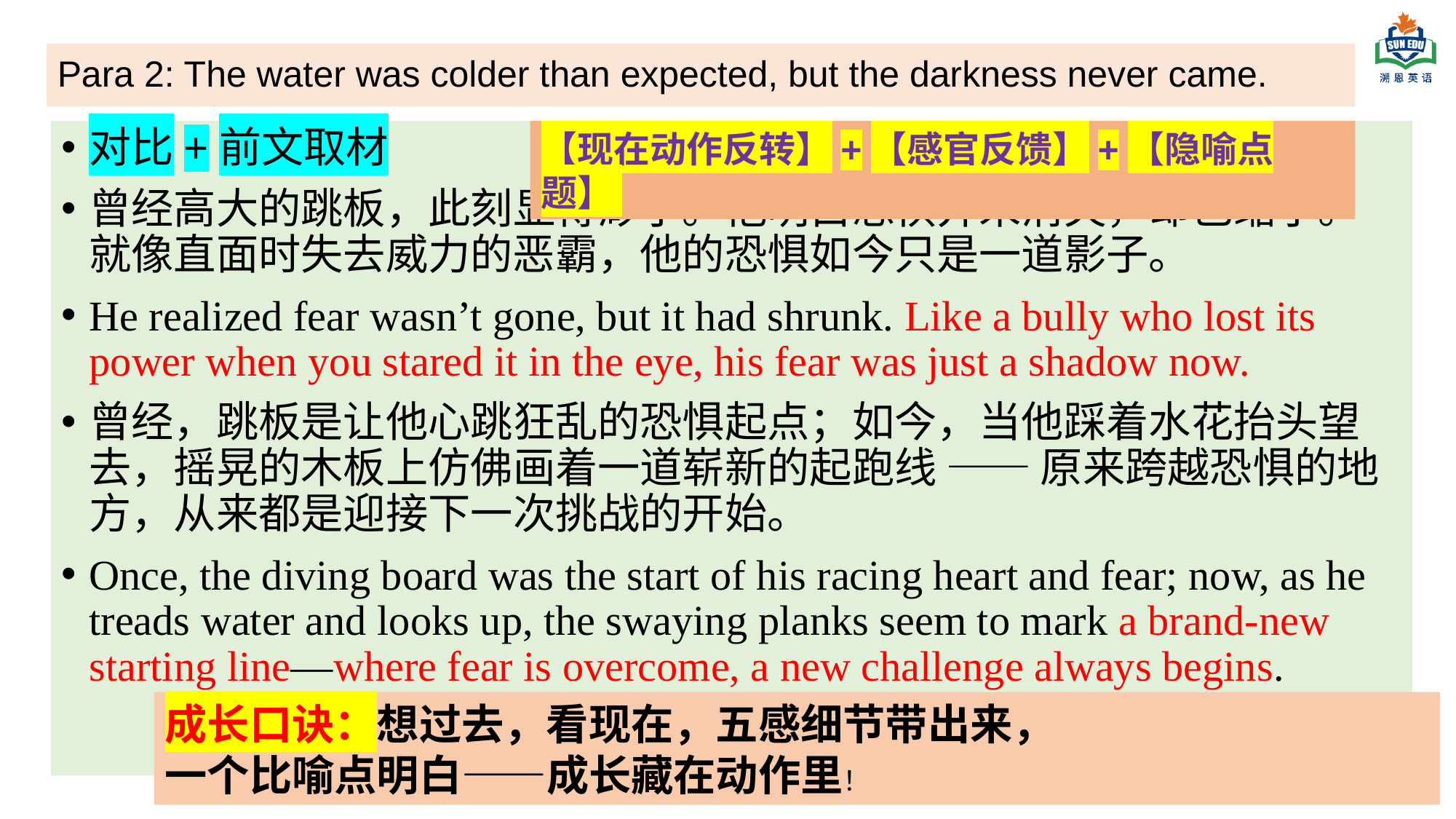

# Para 2: The water was colder than expected, but the darkness never came.
对比+前文取材
曾经高大的跳板，此刻显得渺小。他明白恐惧并未消失，却已缩小。就像直面时失去威力的恶霸，他的恐惧如今只是一道影子。
He realized fear wasn’t gone, but it had shrunk. Like a bully who lost its power when you stared it in the eye, his fear was just a shadow now.
曾经，跳板是让他心跳狂乱的恐惧起点；如今，当他踩着水花抬头望去，摇晃的木板上仿佛画着一道崭新的起跑线 —— 原来跨越恐惧的地方，从来都是迎接下一次挑战的开始。
Once, the diving board was the start of his racing heart and fear; now, as he treads water and looks up, the swaying planks seem to mark a brand-new starting line—where fear is overcome, a new challenge always begins.
【现在动作反转】+【感官反馈】+【隐喻点题】
成长口诀：想过去，看现在，五感细节带出来，
一个比喻点明白——成长藏在动作里！